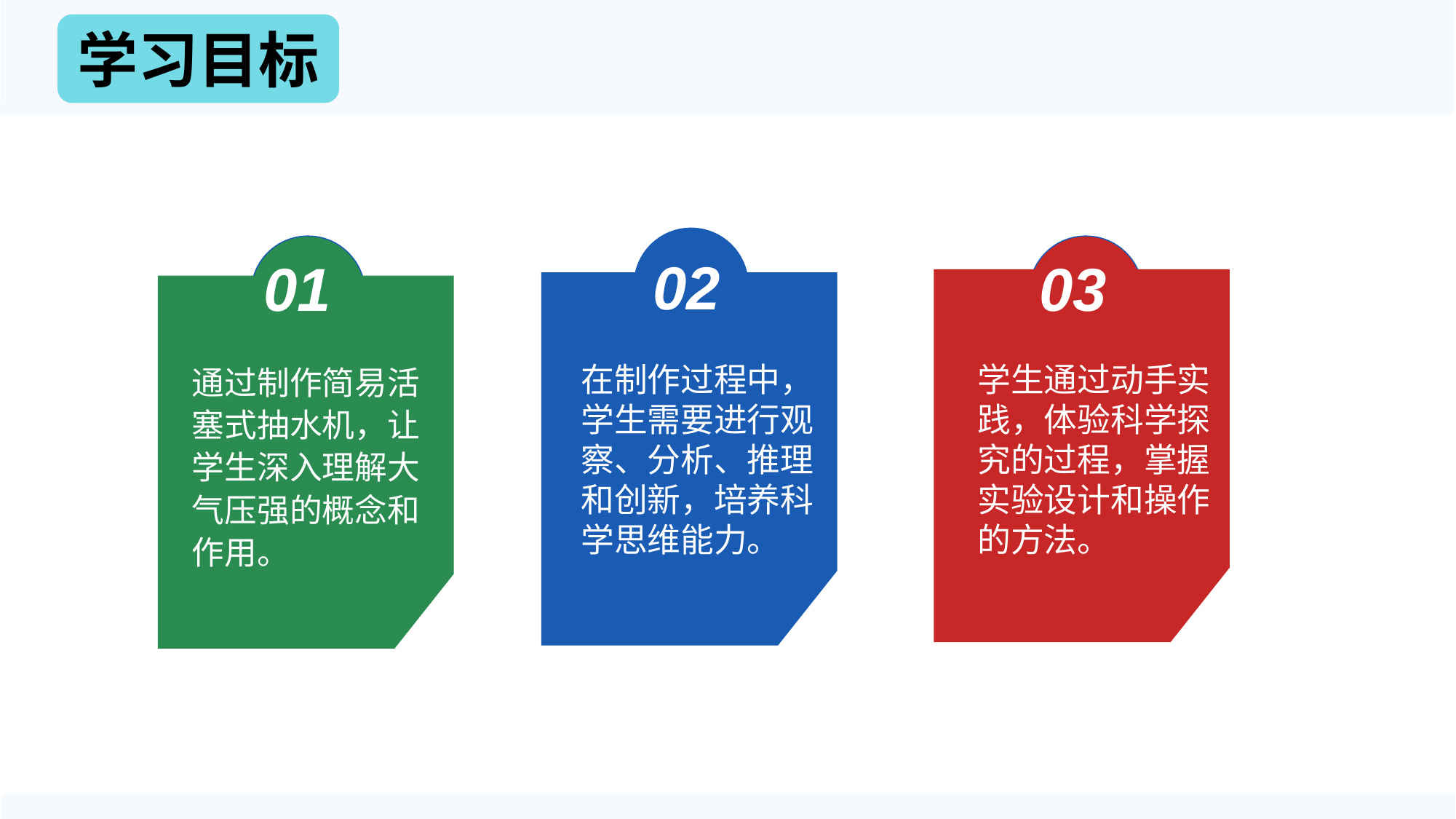

学习目标

02

03

01

通过制作简易活
塞式抽水机，让
学生深入理解大
气压强的概念和
作用。
在制作过程中，
学生需要进行观
察、分析、推理
和创新，培养科
学思维能力。
学生通过动手实
践，体验科学探
究的过程，掌握
实验设计和操作
的方法。